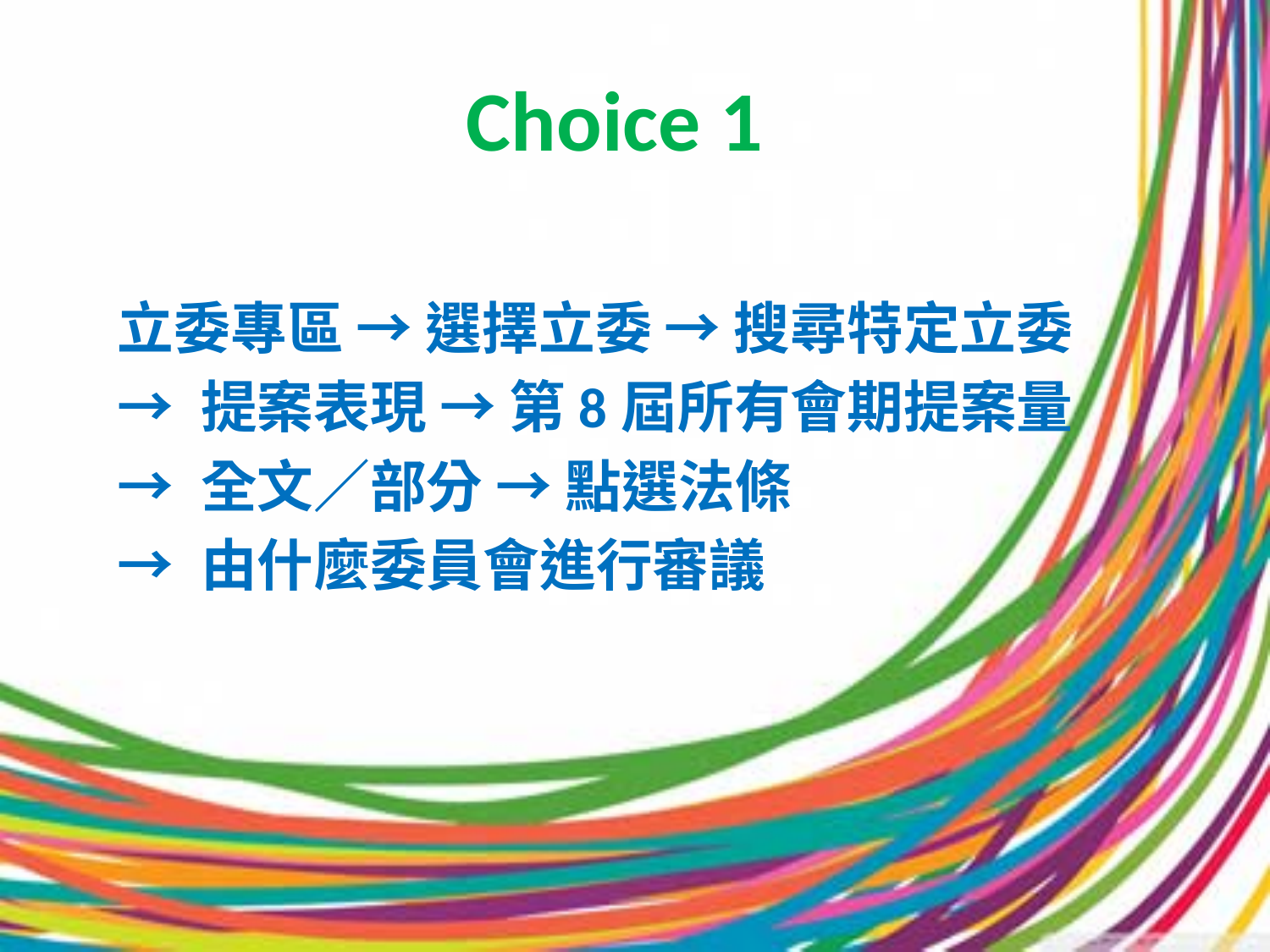

# Choice 1
立委專區 → 選擇立委 → 搜尋特定立委
→ 提案表現 → 第8屆所有會期提案量
→ 全文∕部分 → 點選法條
→ 由什麼委員會進行審議